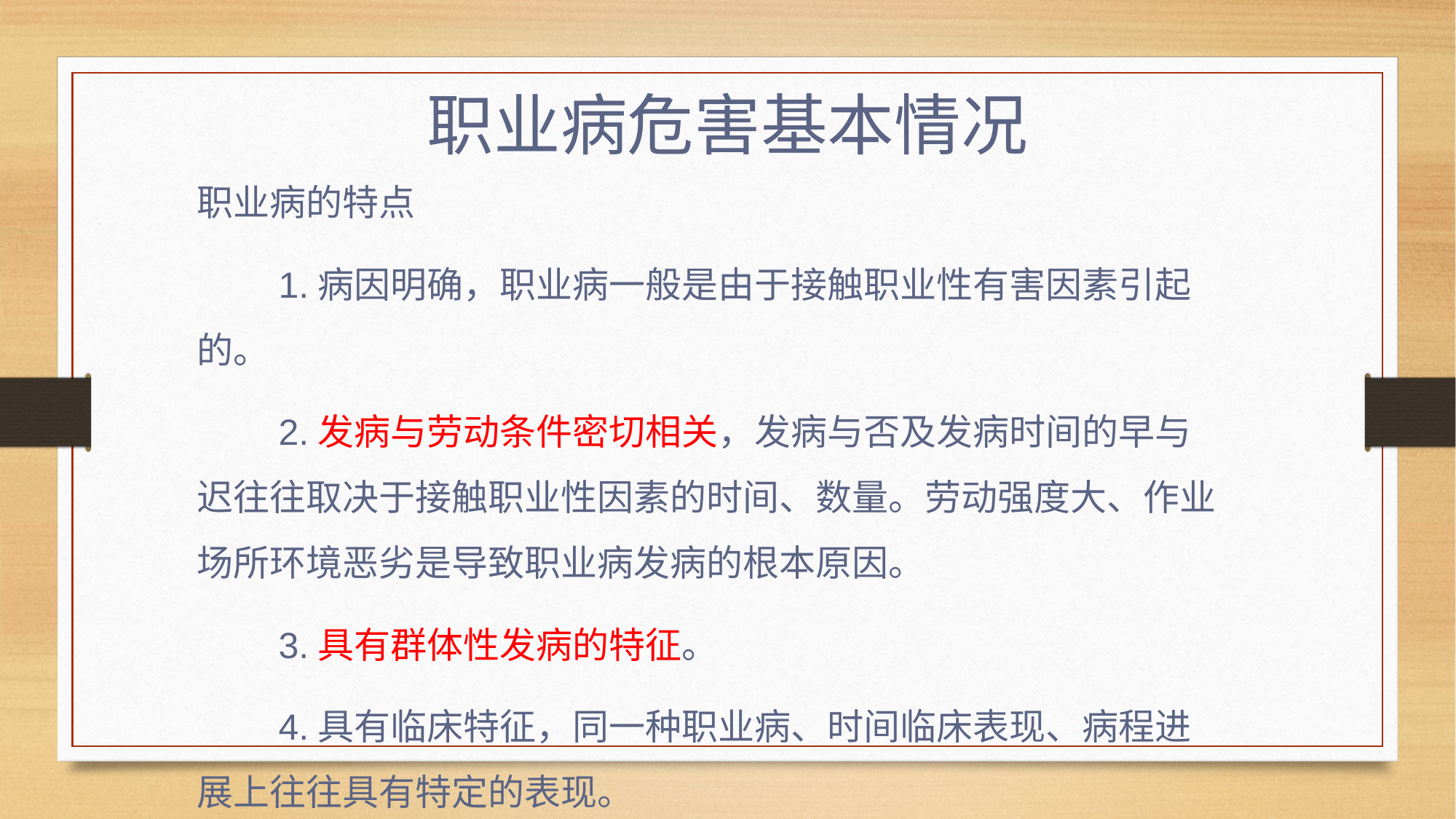

职业病危害基本情况
职业病的特点
        1.病因明确，职业病一般是由于接触职业性有害因素引起的。
        2.发病与劳动条件密切相关，发病与否及发病时间的早与迟往往取决于接触职业性因素的时间、数量。劳动强度大、作业场所环境恶劣是导致职业病发病的根本原因。
        3.具有群体性发病的特征。
        4.具有临床特征，同一种职业病、时间临床表现、病程进展上往往具有特定的表现。